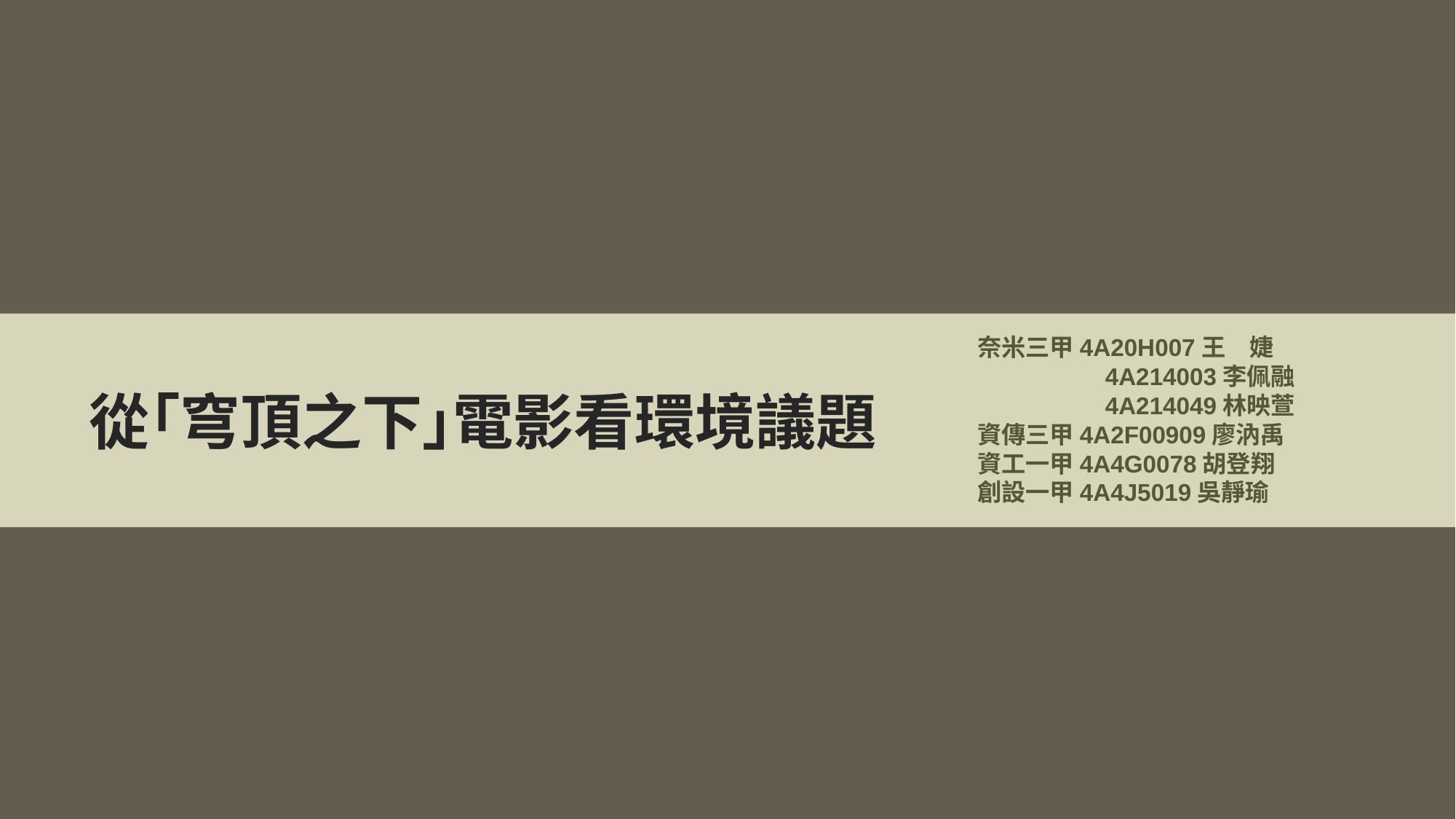

奈米三甲4A20H007王　婕
                   4A214003李佩融
                   4A214049林映萱
資傳三甲4A2F00909廖汭禹
資工一甲4A4G0078胡登翔
創設一甲4A4J5019吳靜瑜
從｢穹頂之下｣電影看環境議題